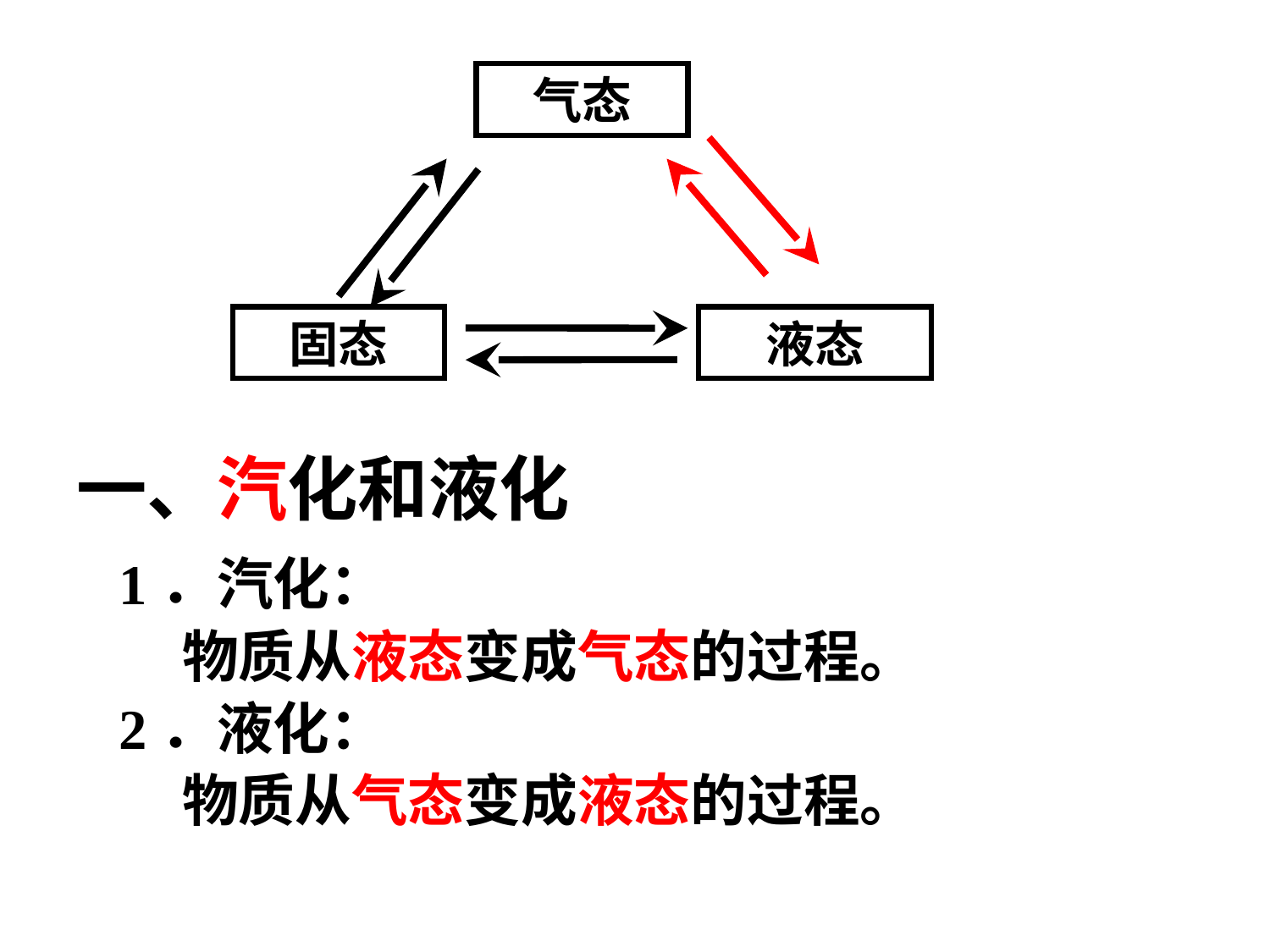

气态

固态
液态

# 一、汽化和液化
1．汽化：
物质从液态变成气态的过程。
2．液化：
物质从气态变成液态的过程。